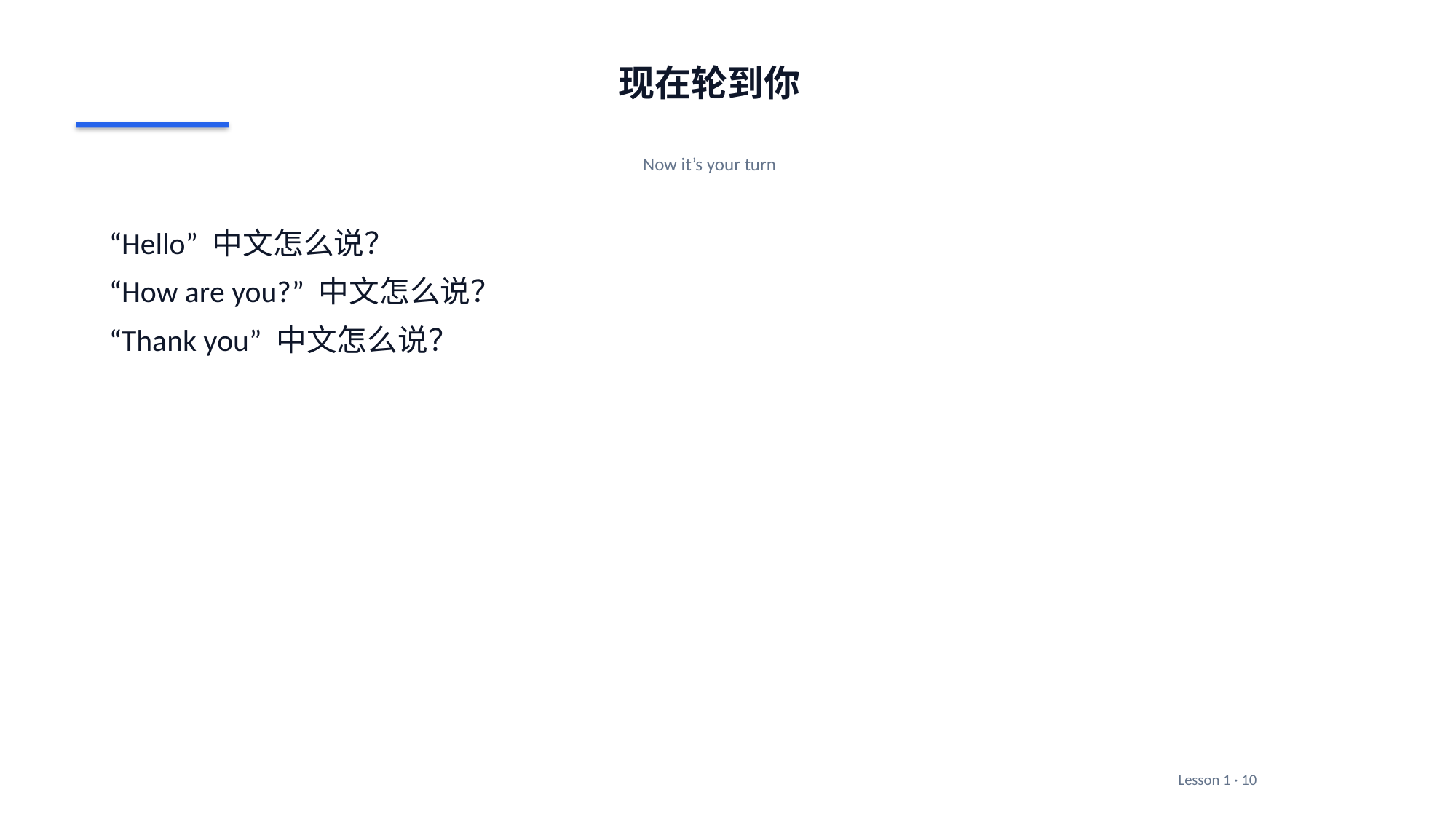

现在轮到你

Now it’s your turn
“Hello” 中文怎么说？
“How are you?” 中文怎么说？
“Thank you” 中文怎么说？
Lesson 1 · 10